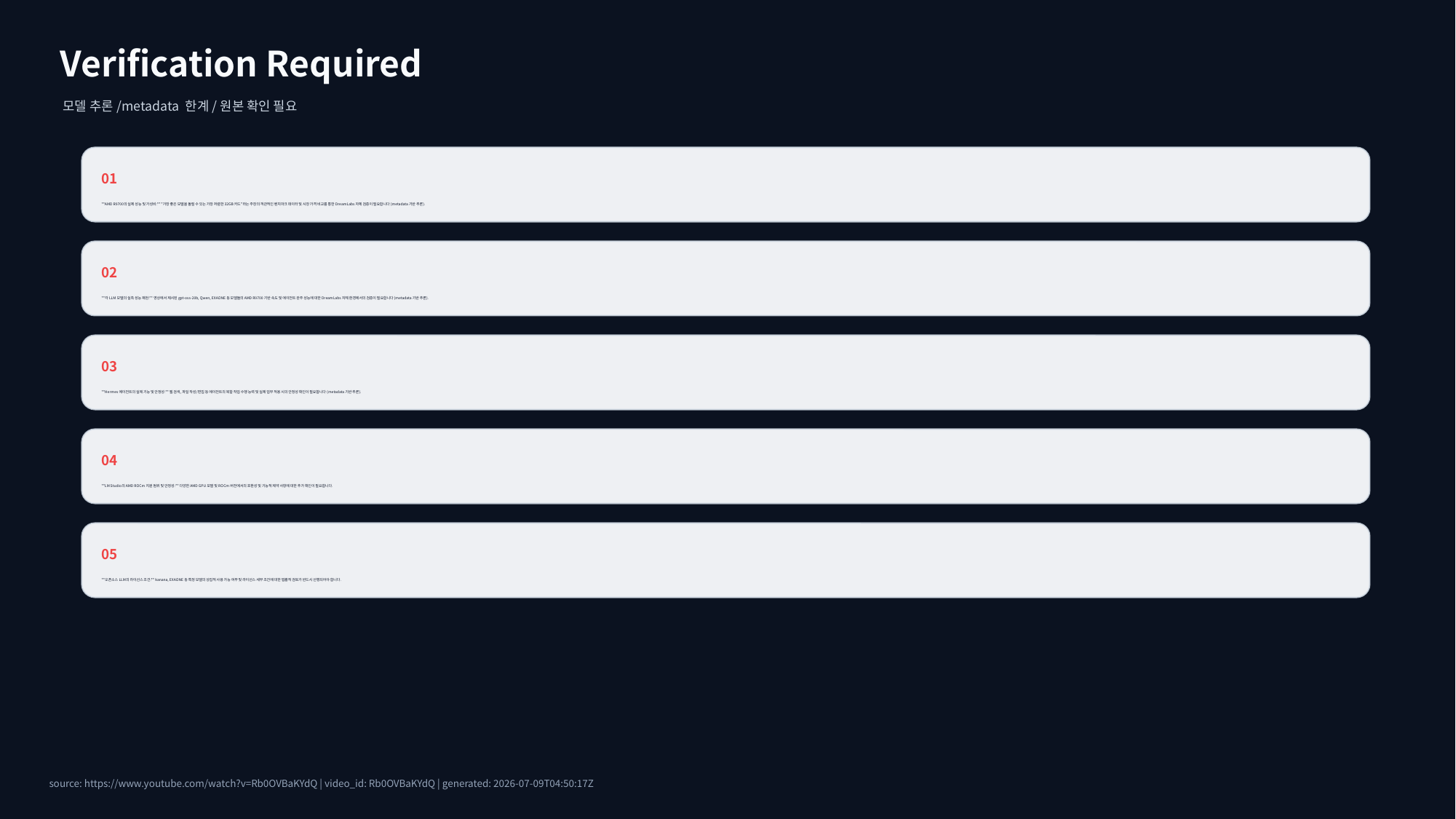

Verification Required
모델 추론/metadata 한계/원본 확인 필요

01
**AMD R9700의 실제 성능 및 가성비:** "가장 좋은 모델을 돌릴 수 있는 가장 저렴한 32GB 카드"라는 주장의 객관적인 벤치마크 데이터 및 시장 가격 비교를 통한 DreamLabs 자체 검증이 필요합니다 (metadata 기반 추론).

02
**각 LLM 모델의 실측 성능 재현:** 영상에서 제시된 gpt-oss-20b, Qwen, EXAONE 등 모델들의 AMD R9700 기반 속도 및 에이전트 완주 성능에 대한 DreamLabs 자체 환경에서의 검증이 필요합니다 (metadata 기반 추론).

03
**Hermes 에이전트의 실제 기능 및 안정성:** 웹 검색, 파일 작성/편집 등 에이전트의 복합 작업 수행 능력 및 실제 업무 적용 시의 안정성 확인이 필요합니다 (metadata 기반 추론).

04
**LM Studio의 AMD ROCm 지원 범위 및 안정성:** 다양한 AMD GPU 모델 및 ROCm 버전에서의 호환성 및 기능적 제약 사항에 대한 추가 확인이 필요합니다.

05
**오픈소스 LLM의 라이선스 조건:** kanana, EXAONE 등 특정 모델의 상업적 사용 가능 여부 및 라이선스 세부 조건에 대한 법률적 검토가 반드시 선행되어야 합니다.
source: https://www.youtube.com/watch?v=Rb0OVBaKYdQ | video_id: Rb0OVBaKYdQ | generated: 2026-07-09T04:50:17Z